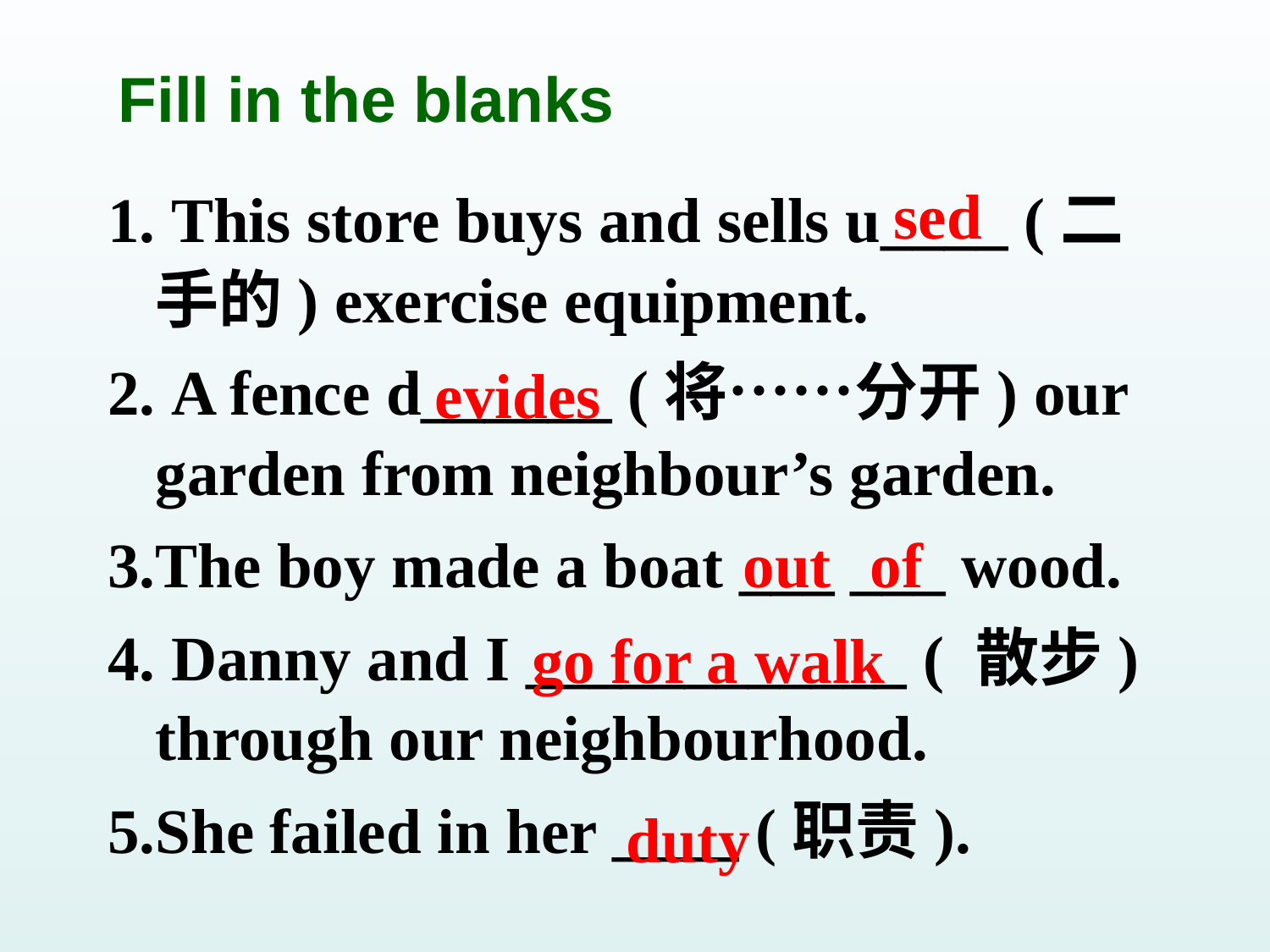

Fill in the blanks
 This store buys and sells u____ (二手的) exercise equipment.
 A fence d______ (将……分开) our garden from neighbour’s garden.
The boy made a boat ___ ___ wood.
 Danny and I ____________ ( 散步) through our neighbourhood.
She failed in her ____ (职责).
sed
evides
out
of
go for a walk
duty